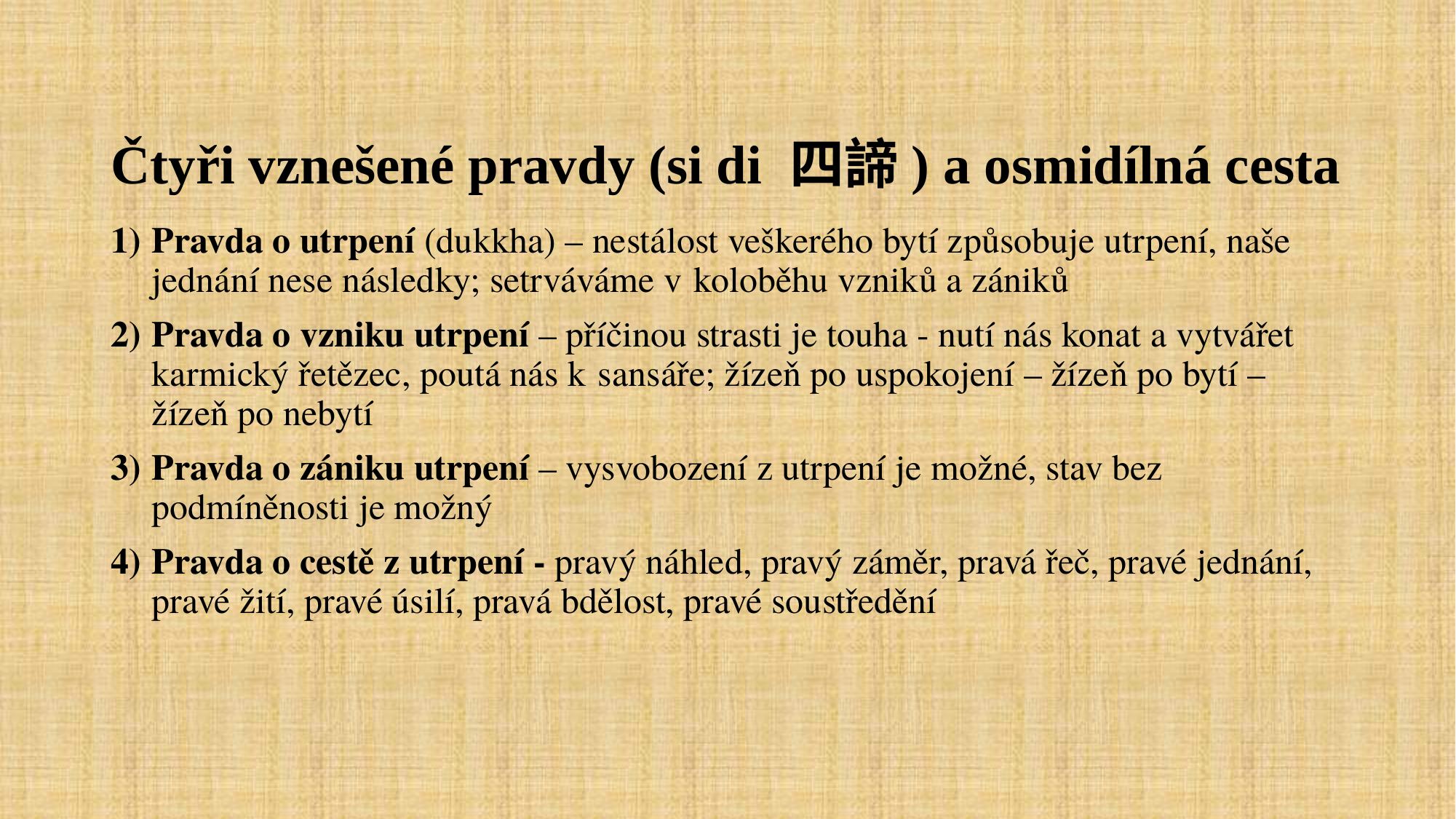

Čtyři vznešené pravdy (si di 四諦) a osmidílná cesta
Pravda o utrpení (dukkha) – nestálost veškerého bytí způsobuje utrpení, naše jednání nese následky; setrváváme v koloběhu vzniků a zániků
Pravda o vzniku utrpení – příčinou strasti je touha - nutí nás konat a vytvářet karmický řetězec, poutá nás k sansáře; žízeň po uspokojení – žízeň po bytí – žízeň po nebytí
Pravda o zániku utrpení – vysvobození z utrpení je možné, stav bez podmíněnosti je možný
Pravda o cestě z utrpení - pravý náhled, pravý záměr, pravá řeč, pravé jednání, pravé žití, pravé úsilí, pravá bdělost, pravé soustředění